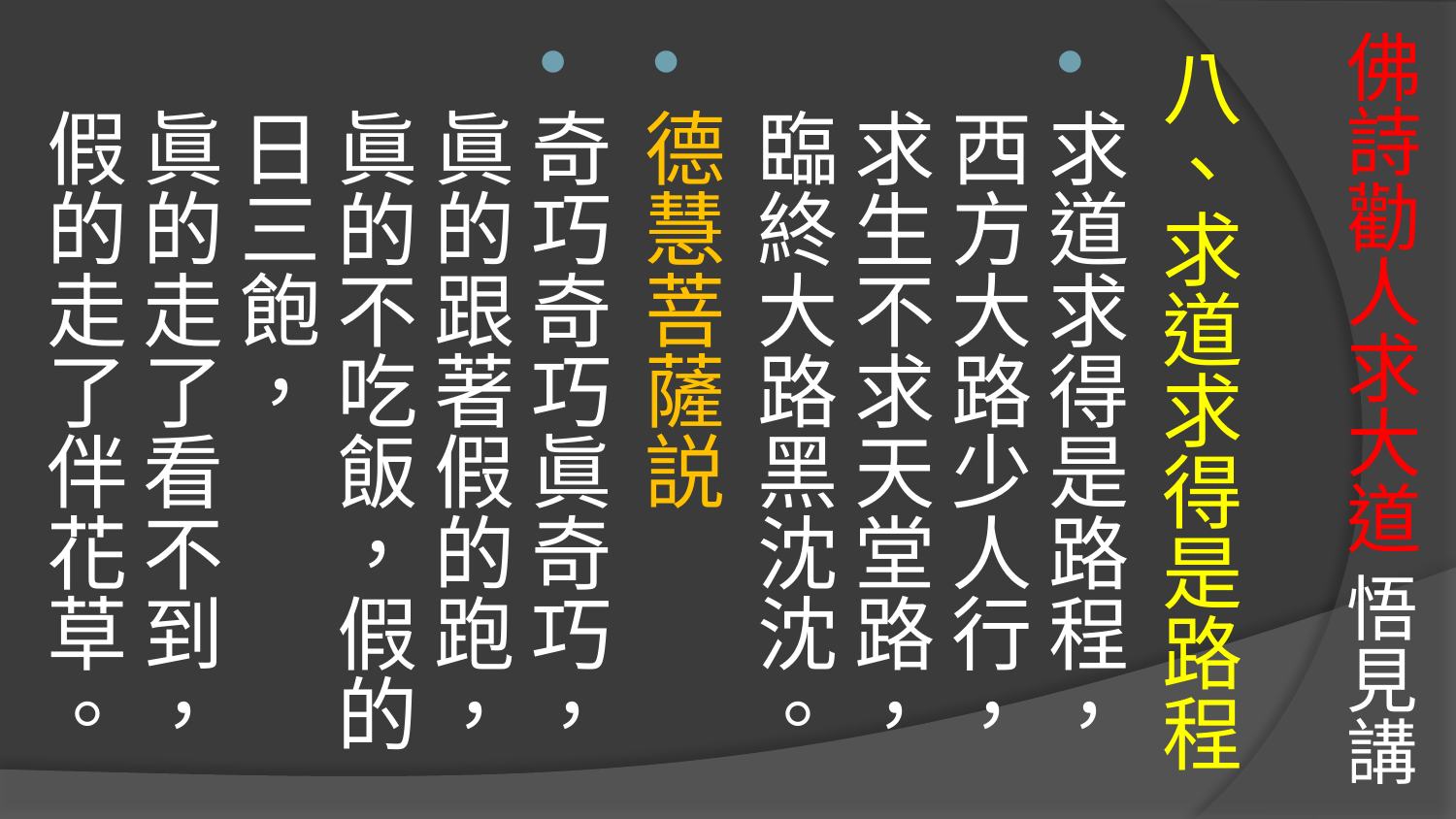

# 佛詩勸人求大道 悟見講
八、求道求得是路程
求道求得是路程，西方大路少人行，
求生不求天堂路，臨終大路黑沈沈。
德慧菩薩説
奇巧奇巧眞奇巧，眞的跟著假的跑，
眞的不吃飯，假的日三飽，
眞的走了看不到，假的走了伴花草。